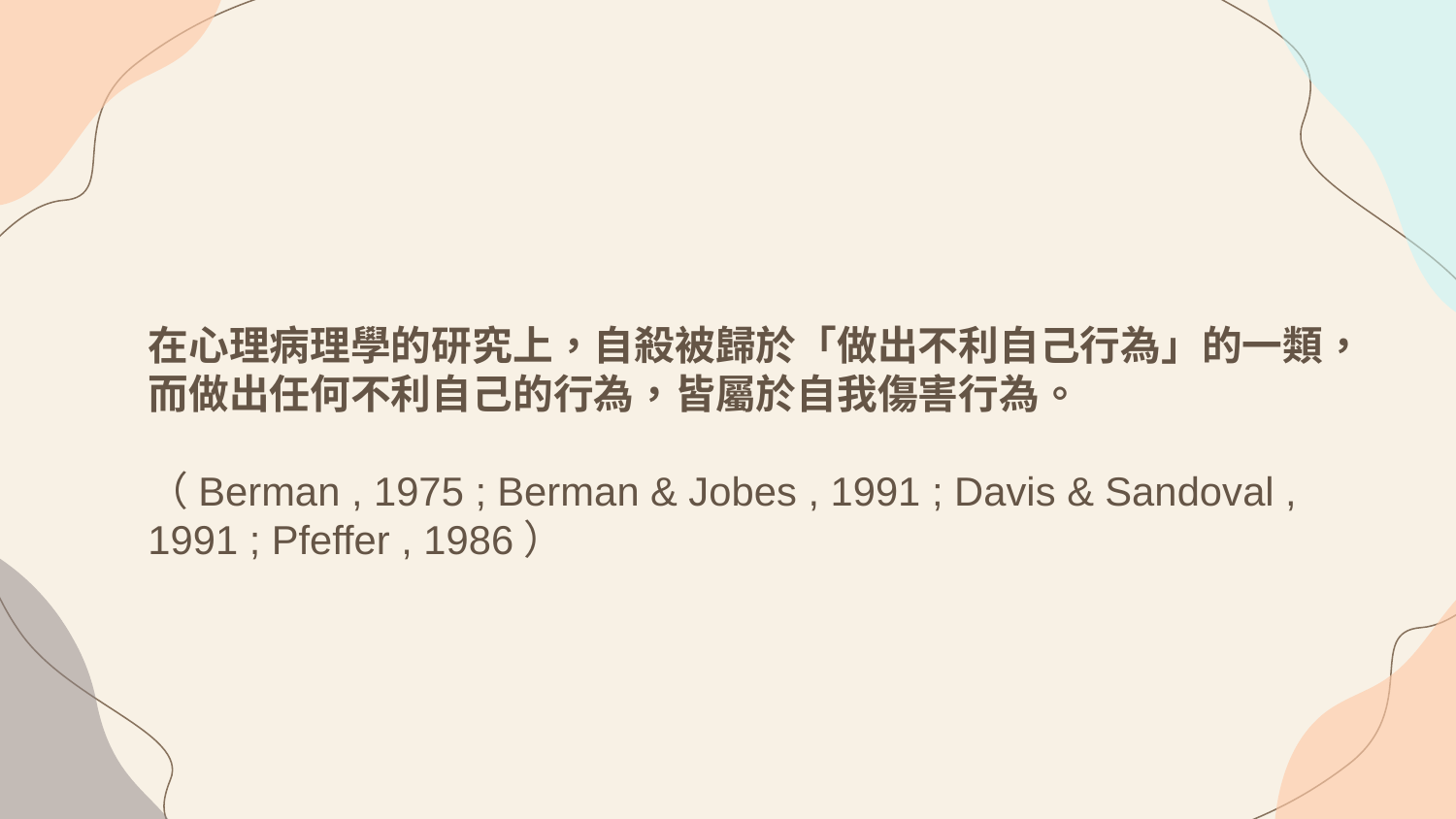

在心理病理學的研究上，自殺被歸於「做出不利自己行為」的一類，而做出任何不利自己的行為，皆屬於自我傷害行為。

（Berman , 1975 ; Berman & Jobes , 1991 ; Davis & Sandoval , 1991 ; Pfeffer , 1986）